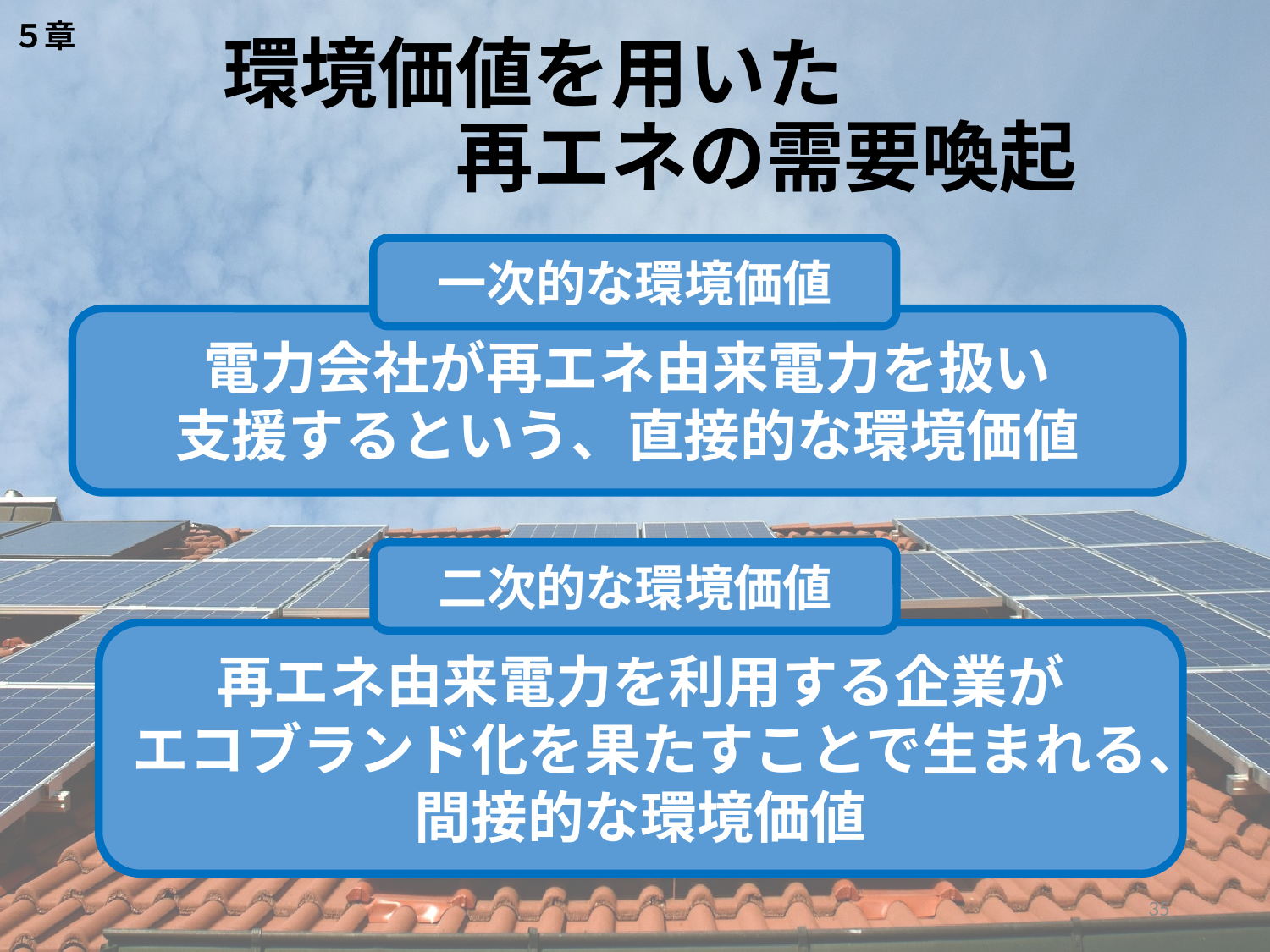

５章
# 環境価値を用いた 　　　　　再エネの需要喚起
一次的な環境価値
電力会社が再エネ由来電力を扱い
支援するという、直接的な環境価値
二次的な環境価値
再エネ由来電力を利用する企業が
エコブランド化を果たすことで生まれる、
間接的な環境価値
35